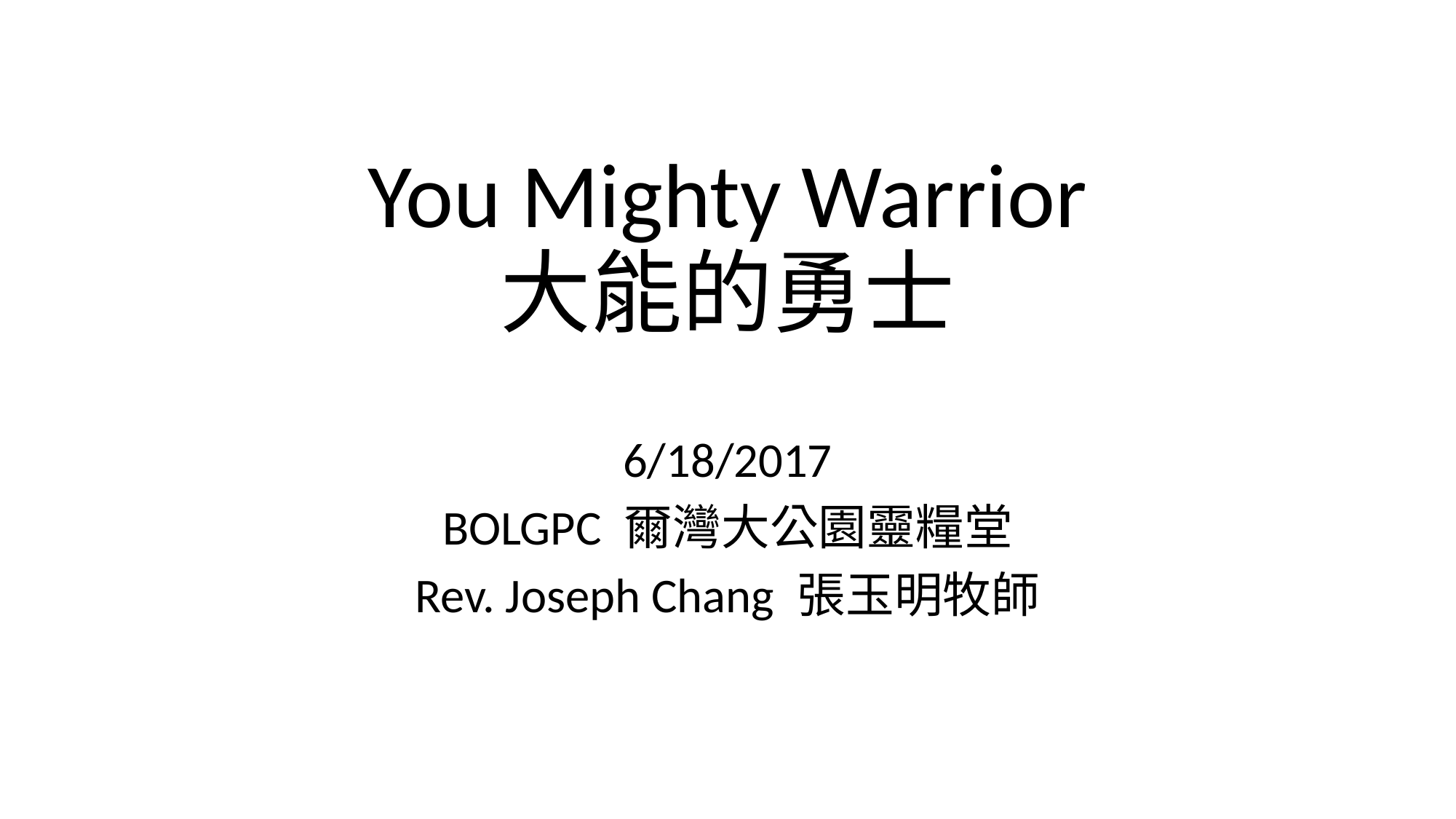

# You Mighty Warrior 大能的勇士
6/18/2017
BOLGPC 爾灣大公園靈糧堂
Rev. Joseph Chang 張玉明牧師